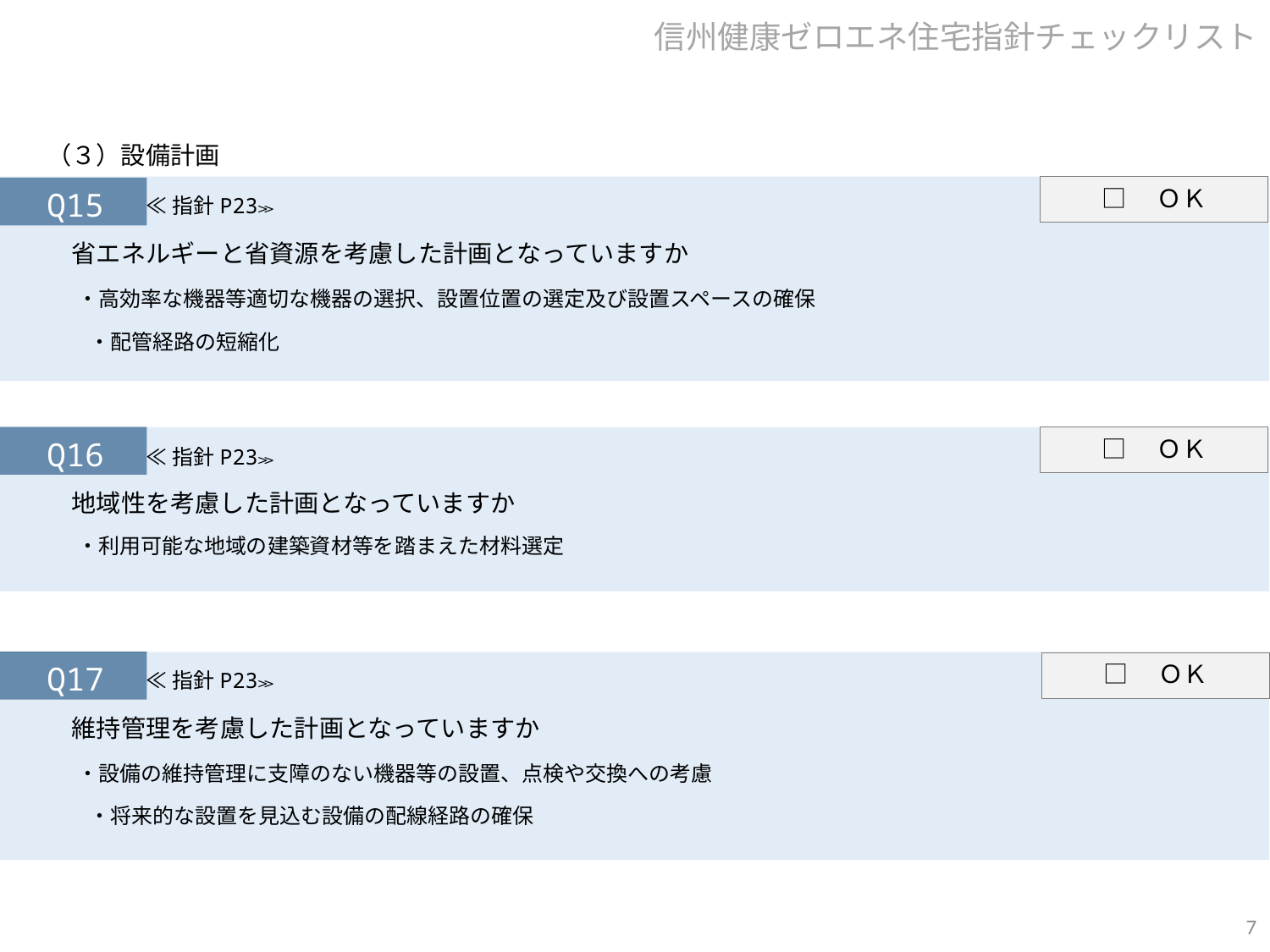

信州健康ゼロエネ住宅指針チェックリスト
（３）設備計画
□　ＯＫ

Q15
　省エネルギーと省資源を考慮した計画となっていますか
　  ・高効率な機器等適切な機器の選択、設置位置の選定及び設置スペースの確保
　　・配管経路の短縮化
≪指針P23≫

□　ＯＫ

Q16
　地域性を考慮した計画となっていますか
　  ・利用可能な地域の建築資材等を踏まえた材料選定
≪指針P23≫

□　ＯＫ
Q17
　維持管理を考慮した計画となっていますか
　  ・設備の維持管理に支障のない機器等の設置、点検や交換への考慮
　　・将来的な設置を見込む設備の配線経路の確保
≪指針P23≫
7